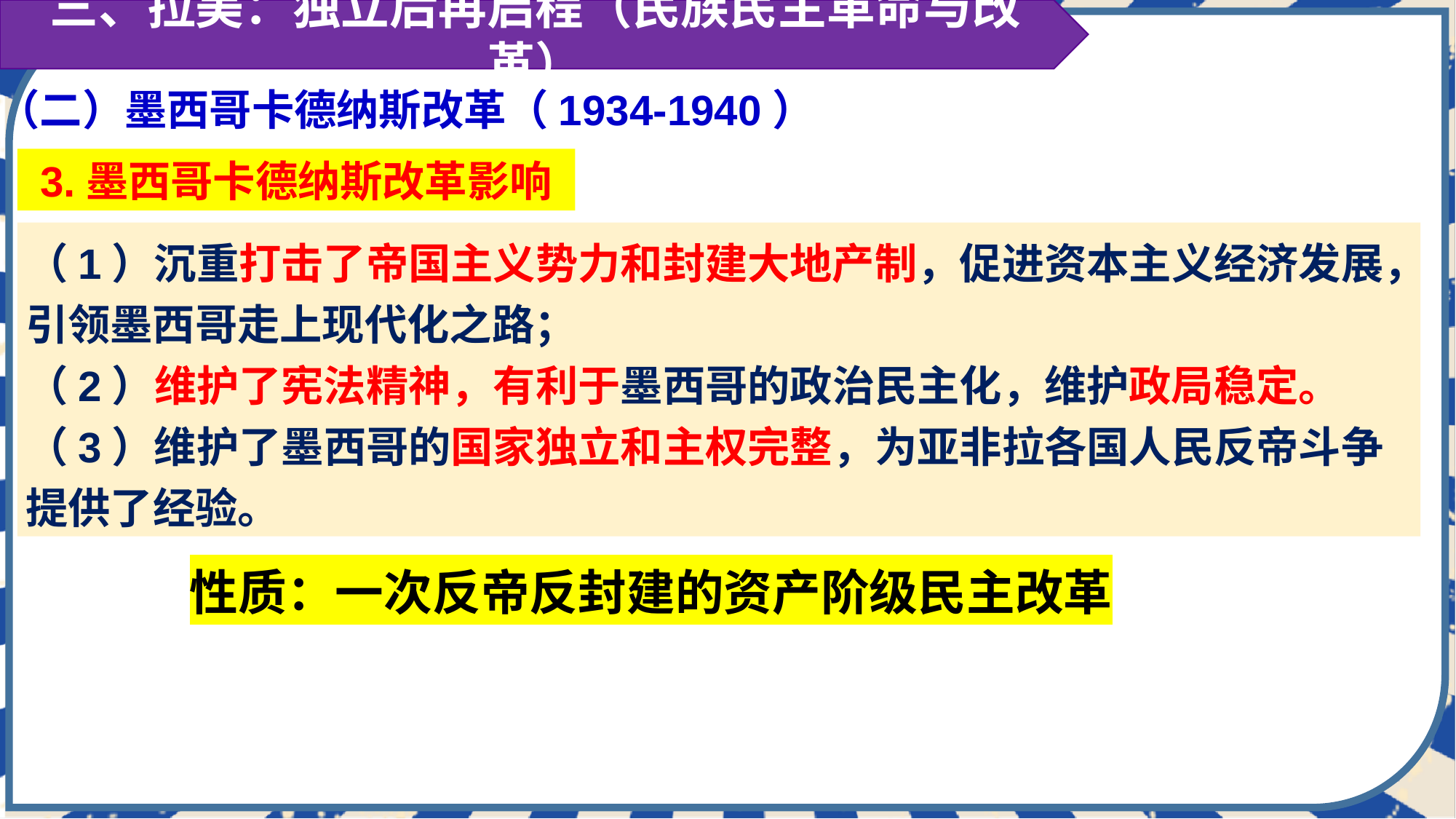

三、拉美：独立后再启程（民族民主革命与改革）
（二）墨西哥卡德纳斯改革（1934-1940）
3.墨西哥卡德纳斯改革影响
（1）沉重打击了帝国主义势力和封建大地产制，促进资本主义经济发展，引领墨西哥走上现代化之路；
（2）维护了宪法精神，有利于墨西哥的政治民主化，维护政局稳定。
（3）维护了墨西哥的国家独立和主权完整，为亚非拉各国人民反帝斗争提供了经验。
性质：一次反帝反封建的资产阶级民主改革